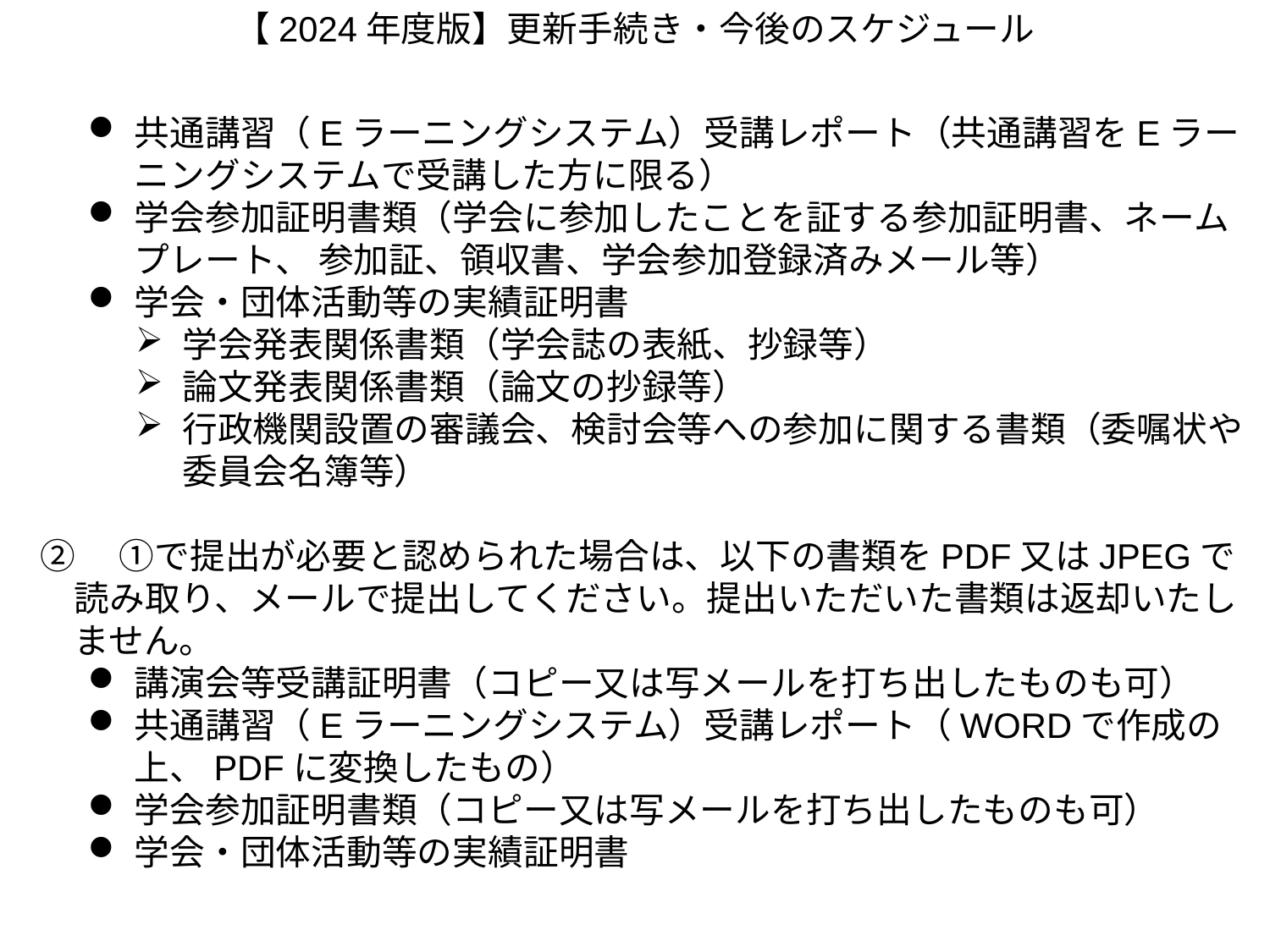

【2024年度版】更新手続き・今後のスケジュール
共通講習（Eラーニングシステム）受講レポート（共通講習をEラーニングシステムで受講した方に限る）
学会参加証明書類（学会に参加したことを証する参加証明書、ネームプレート、 参加証、領収書、学会参加登録済みメール等）
学会・団体活動等の実績証明書
学会発表関係書類（学会誌の表紙、抄録等）
論文発表関係書類（論文の抄録等）
行政機関設置の審議会、検討会等への参加に関する書類（委嘱状や委員会名簿等）

②　①で提出が必要と認められた場合は、以下の書類をPDF又はJPEGで読み取り、メールで提出してください。提出いただいた書類は返却いたしません。
講演会等受講証明書（コピー又は写メールを打ち出したものも可）
共通講習（Eラーニングシステム）受講レポート（WORDで作成の上、PDFに変換したもの）
学会参加証明書類（コピー又は写メールを打ち出したものも可）
学会・団体活動等の実績証明書